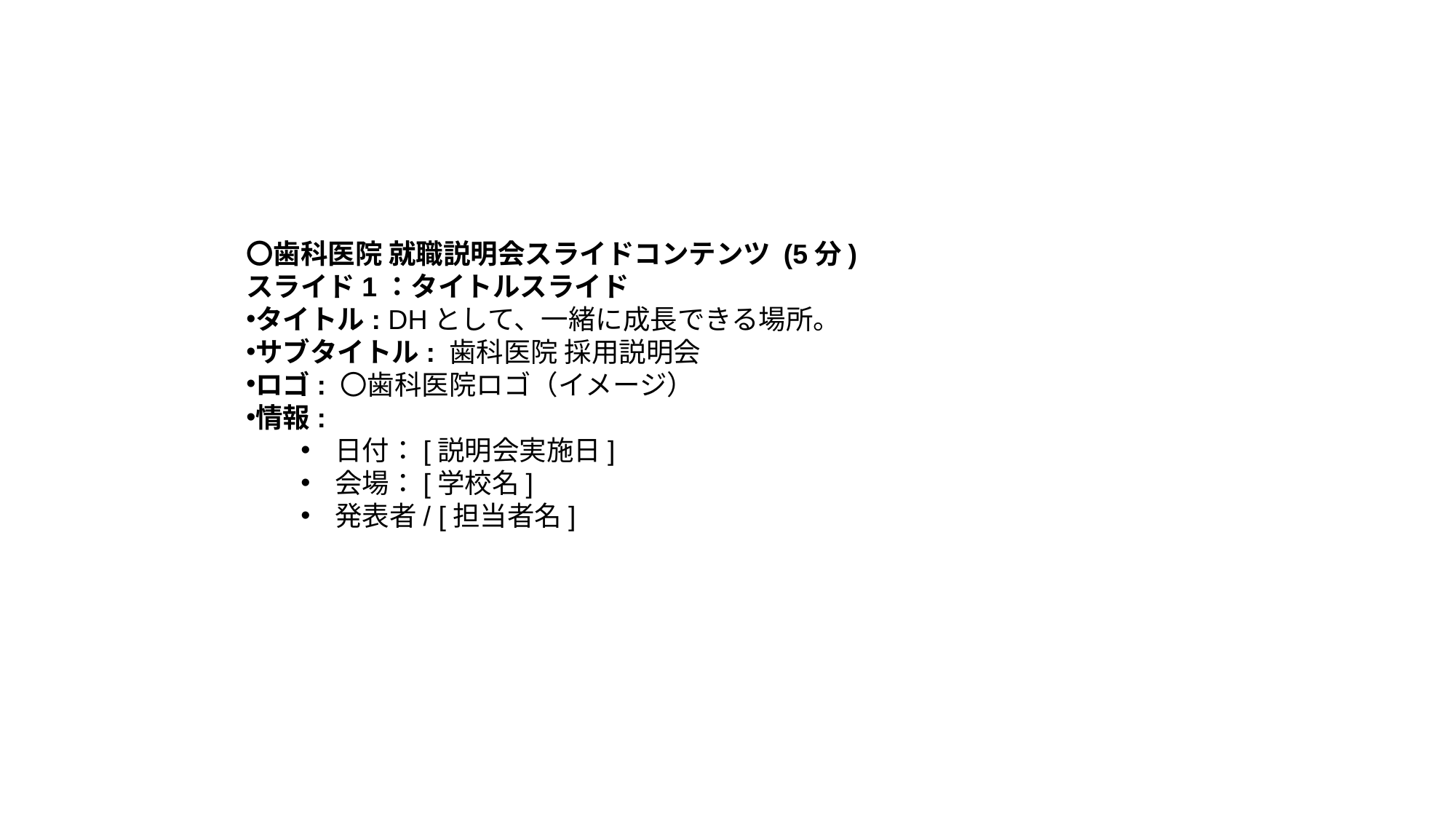

〇歯科医院 就職説明会スライドコンテンツ (5分)
スライド1：タイトルスライド
タイトル: DHとして、一緒に成長できる場所。
サブタイトル: 歯科医院 採用説明会
ロゴ: 〇歯科医院ロゴ（イメージ）
情報:
日付：[説明会実施日]
会場：[学校名]
発表者/ [担当者名]